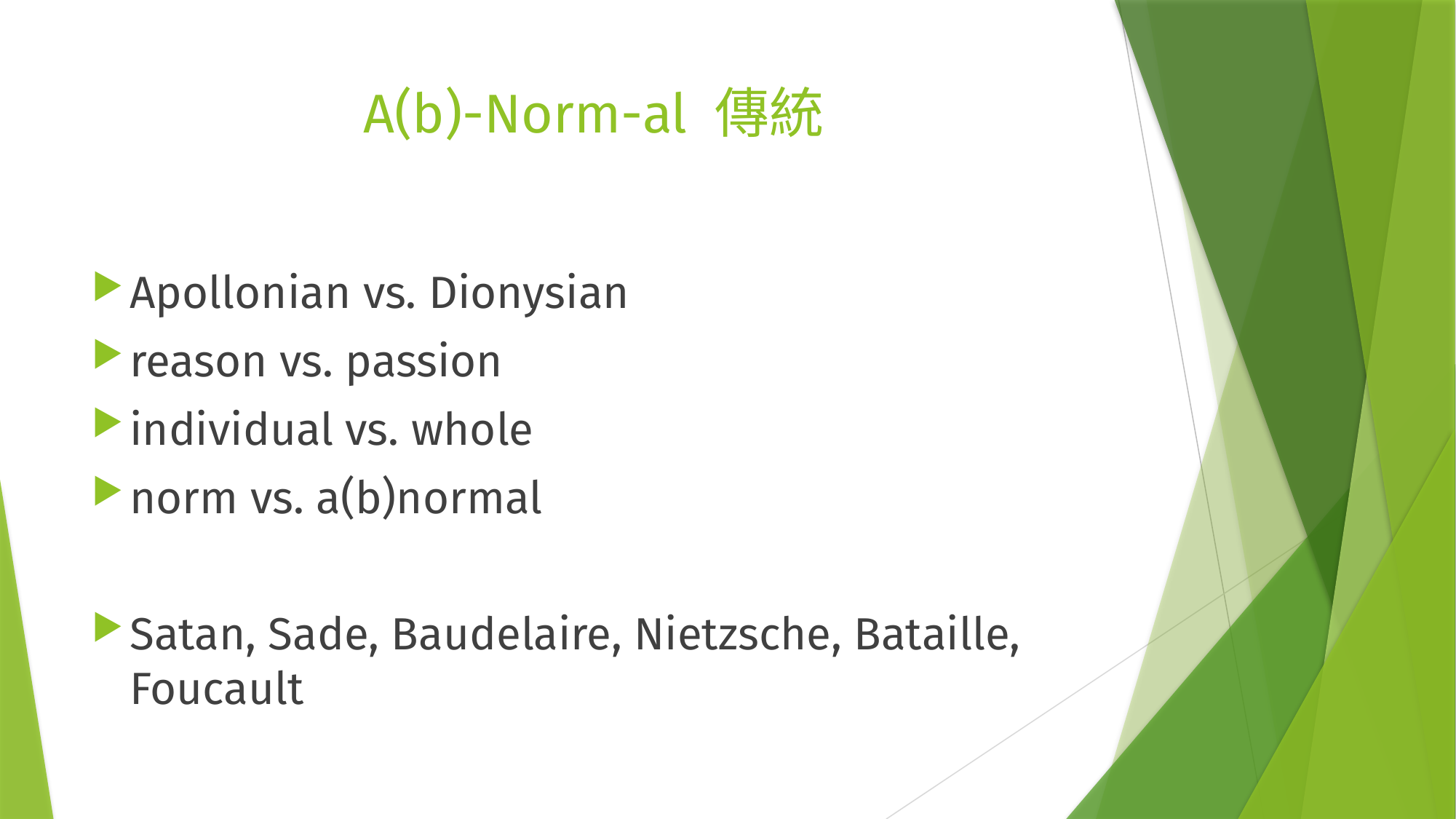

# A(b)-Norm-al 傳統
Apollonian vs. Dionysian
reason vs. passion
individual vs. whole
norm vs. a(b)normal

Satan, Sade, Baudelaire, Nietzsche, Bataille, Foucault